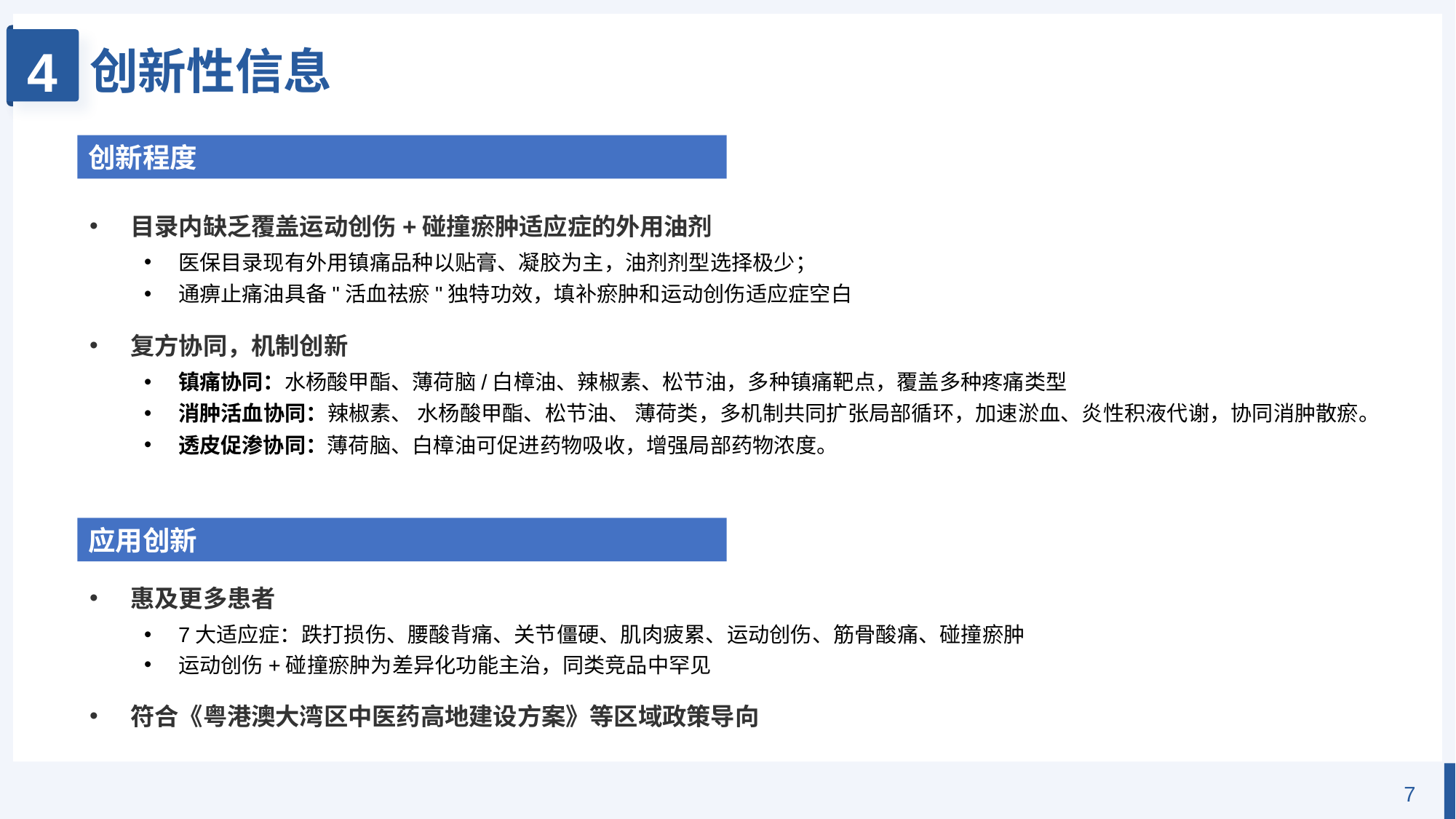

4
创新性信息
创新程度
目录内缺乏覆盖运动创伤+碰撞瘀肿适应症的外用油剂
医保目录现有外用镇痛品种以贴膏、凝胶为主，油剂剂型选择极少；
通痹止痛油具备"活血祛瘀"独特功效，填补瘀肿和运动创伤适应症空白
复方协同，机制创新
镇痛协同：水杨酸甲酯、薄荷脑/白樟油、辣椒素、松节油，多种镇痛靶点，覆盖多种疼痛类型
消肿活血协同：辣椒素、 水杨酸甲酯、松节油、 薄荷类，多机制共同扩张局部循环，加速淤血、炎性积液代谢，协同消肿散瘀。
透皮促渗协同：薄荷脑、白樟油可促进药物吸收，增强局部药物浓度。
应用创新
惠及更多患者
7大适应症：跌打损伤、腰酸背痛、关节僵硬、肌肉疲累、运动创伤、筋骨酸痛、碰撞瘀肿
运动创伤+碰撞瘀肿为差异化功能主治，同类竞品中罕见
符合《粤港澳大湾区中医药高地建设方案》等区域政策导向